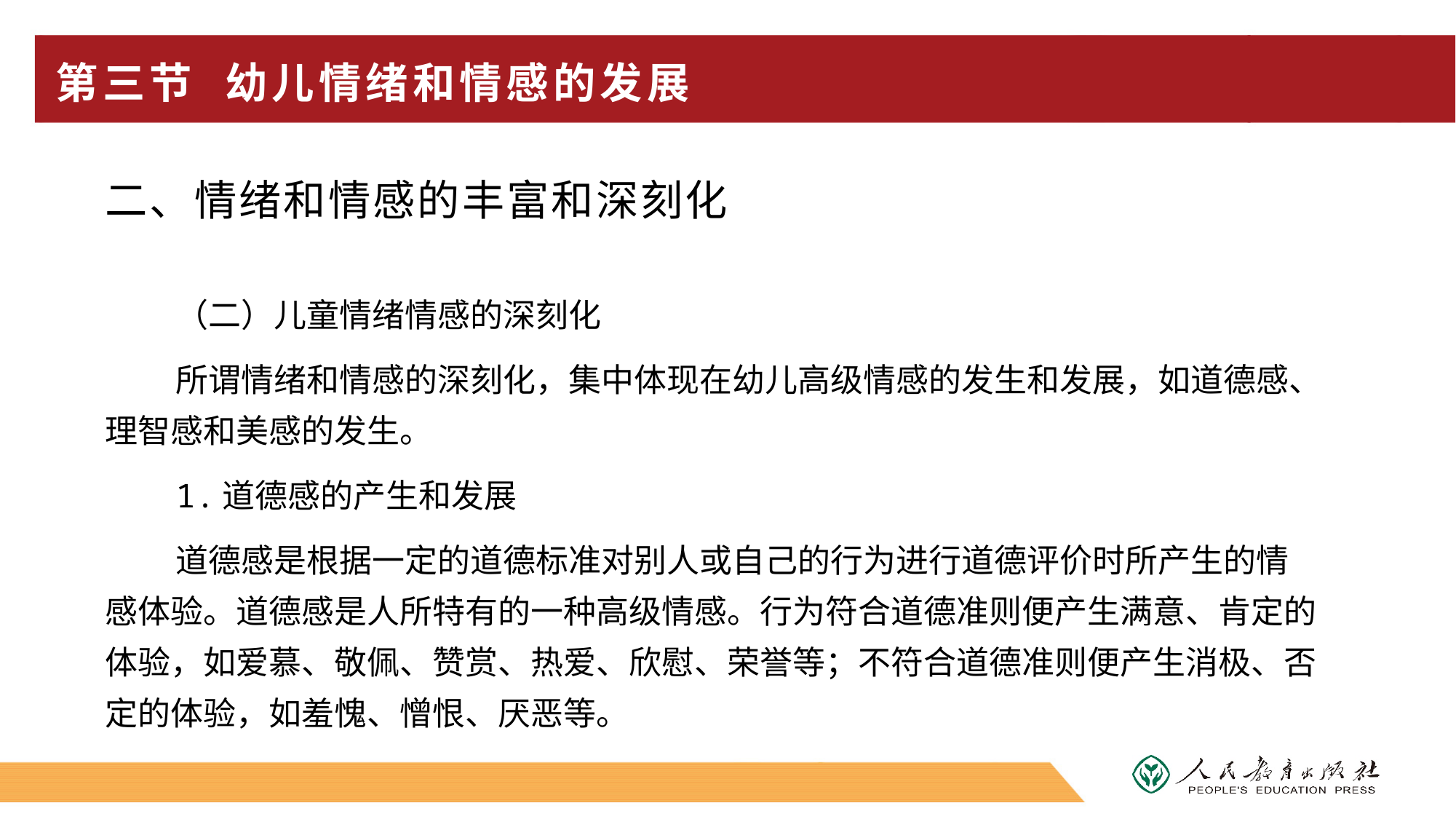

# 第三节  幼儿情绪和情感的发展
二、情绪和情感的丰富和深刻化
（二）儿童情绪情感的深刻化
所谓情绪和情感的深刻化，集中体现在幼儿高级情感的发生和发展，如道德感、理智感和美感的发生。
1.道德感的产生和发展
道德感是根据一定的道德标准对别人或自己的行为进行道德评价时所产生的情感体验。道德感是人所特有的一种高级情感。行为符合道德准则便产生满意、肯定的体验，如爱慕、敬佩、赞赏、热爱、欣慰、荣誉等；不符合道德准则便产生消极、否定的体验，如羞愧、憎恨、厌恶等。